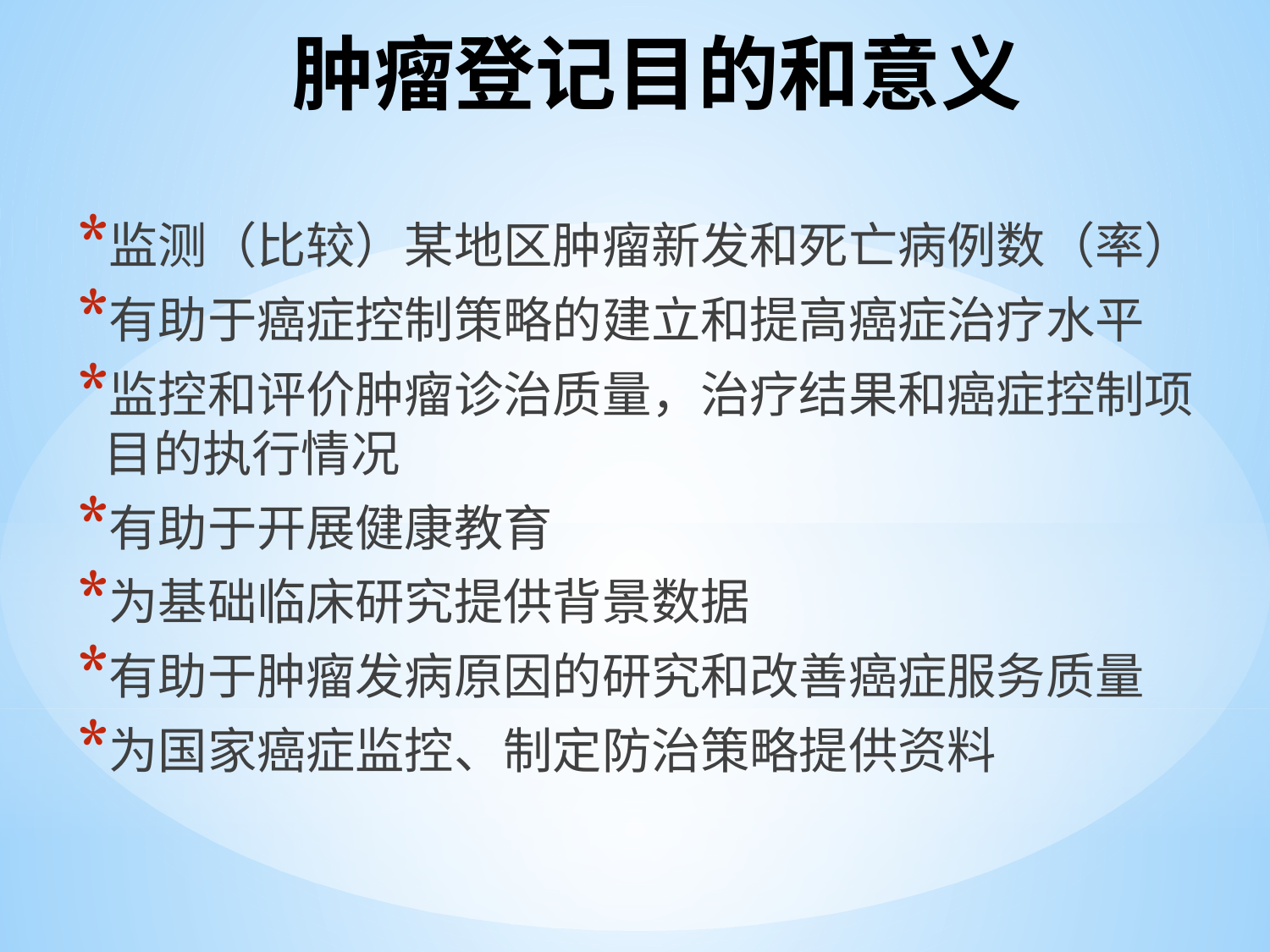

# 肿瘤登记目的和意义
监测（比较）某地区肿瘤新发和死亡病例数（率）
有助于癌症控制策略的建立和提高癌症治疗水平
监控和评价肿瘤诊治质量，治疗结果和癌症控制项目的执行情况
有助于开展健康教育
为基础临床研究提供背景数据
有助于肿瘤发病原因的研究和改善癌症服务质量
为国家癌症监控、制定防治策略提供资料